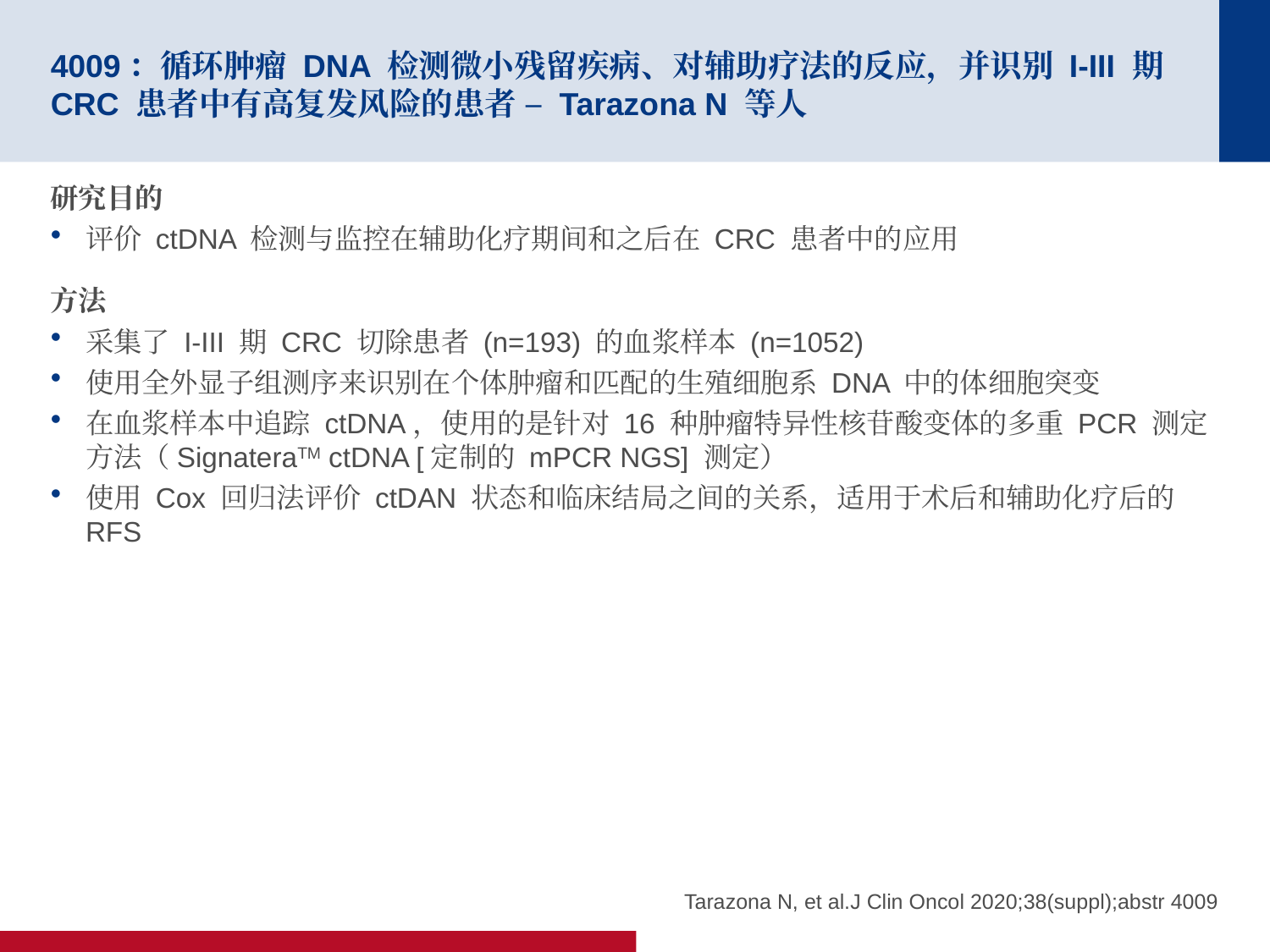

# 4009：循环肿瘤 DNA 检测微小残留疾病、对辅助疗法的反应，并识别 I-III 期 CRC 患者中有高复发风险的患者 – Tarazona N 等人
研究目的
评价 ctDNA 检测与监控在辅助化疗期间和之后在 CRC 患者中的应用
方法
采集了 I-III 期 CRC 切除患者 (n=193) 的血浆样本 (n=1052)
使用全外显子组测序来识别在个体肿瘤和匹配的生殖细胞系 DNA 中的体细胞突变
在血浆样本中追踪 ctDNA，使用的是针对 16 种肿瘤特异性核苷酸变体的多重 PCR 测定方法（SignateraTM ctDNA [定制的 mPCR NGS] 测定）
使用 Cox 回归法评价 ctDAN 状态和临床结局之间的关系，适用于术后和辅助化疗后的 RFS
Tarazona N, et al.J Clin Oncol 2020;38(suppl);abstr 4009